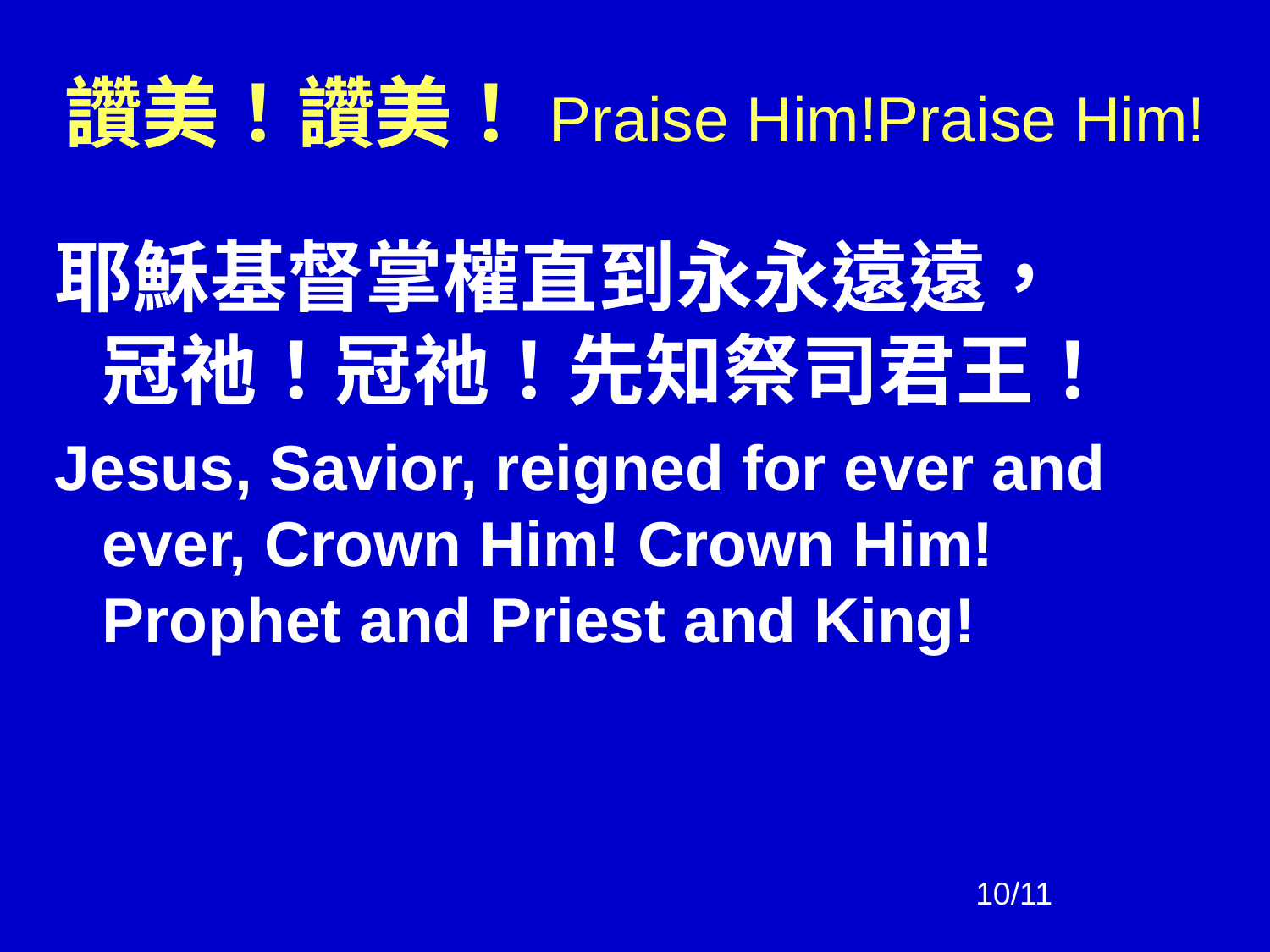

# 讚美！讚美！Praise Him!Praise Him!
耶穌基督掌權直到永永遠遠，
冠祂！冠祂！先知祭司君王！
Jesus, Savior, reigned for ever and ever, Crown Him! Crown Him! Prophet and Priest and King!

10/11